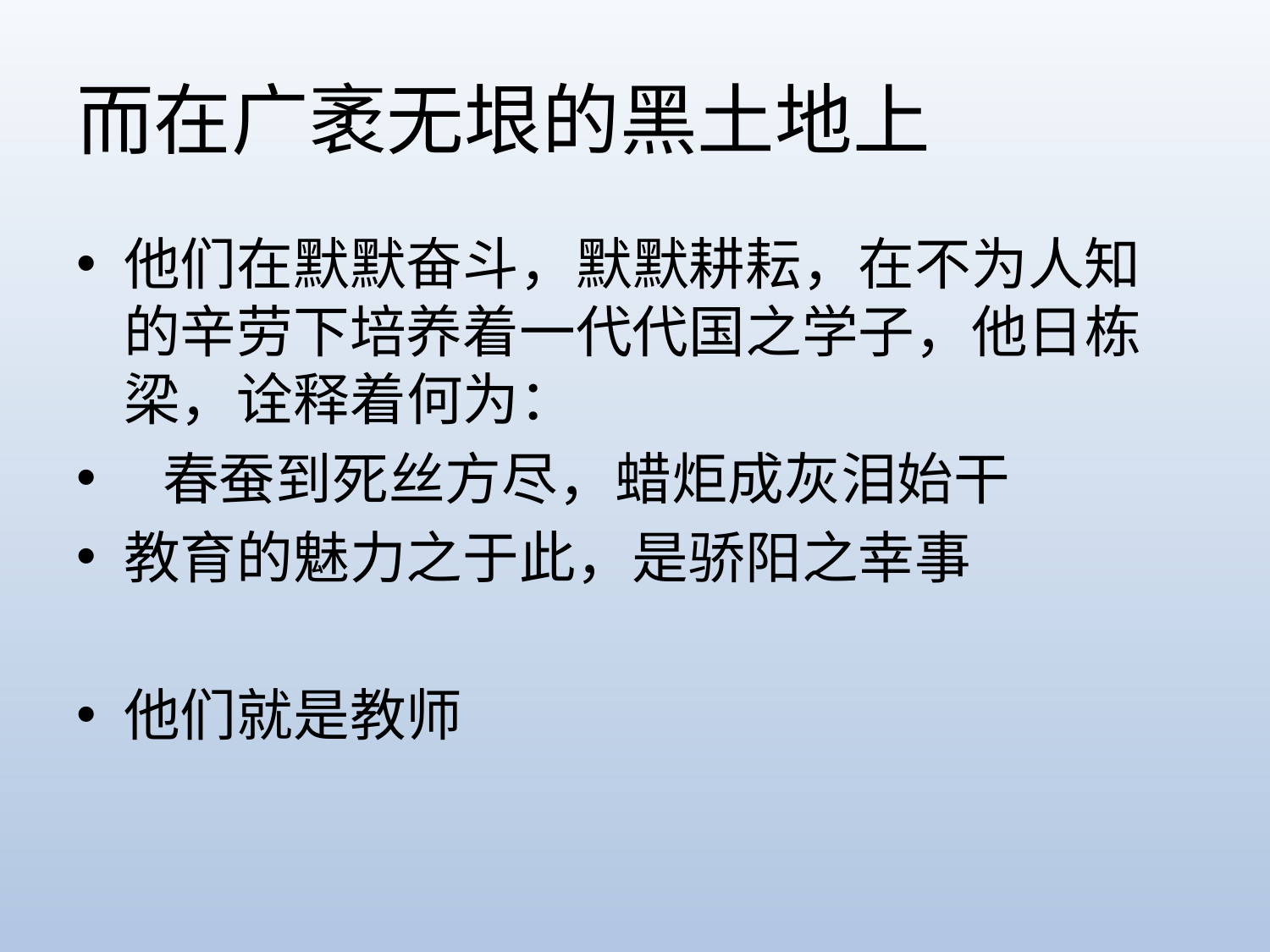

# 而在广袤无垠的黑土地上
他们在默默奋斗，默默耕耘，在不为人知的辛劳下培养着一代代国之学子，他日栋梁，诠释着何为：
  春蚕到死丝方尽，蜡炬成灰泪始干
教育的魅力之于此，是骄阳之幸事

他们就是教师